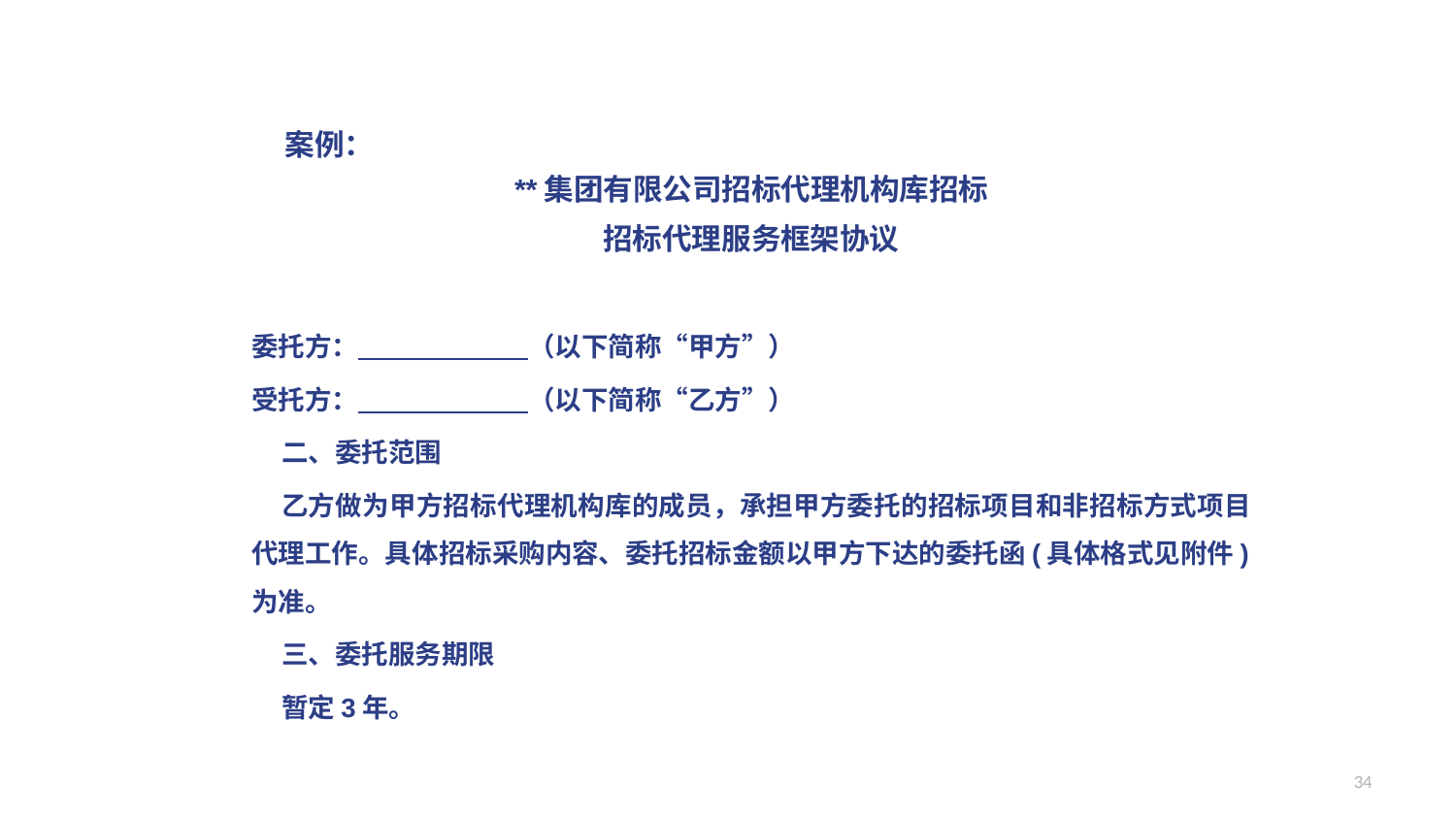

案例：
**集团有限公司招标代理机构库招标
招标代理服务框架协议

委托方：                            （以下简称“甲方”）
受托方：                            （以下简称“乙方”）
二、委托范围
乙方做为甲方招标代理机构库的成员，承担甲方委托的招标项目和非招标方式项目代理工作。具体招标采购内容、委托招标金额以甲方下达的委托函(具体格式见附件)为准。
三、委托服务期限
暂定3年。

34